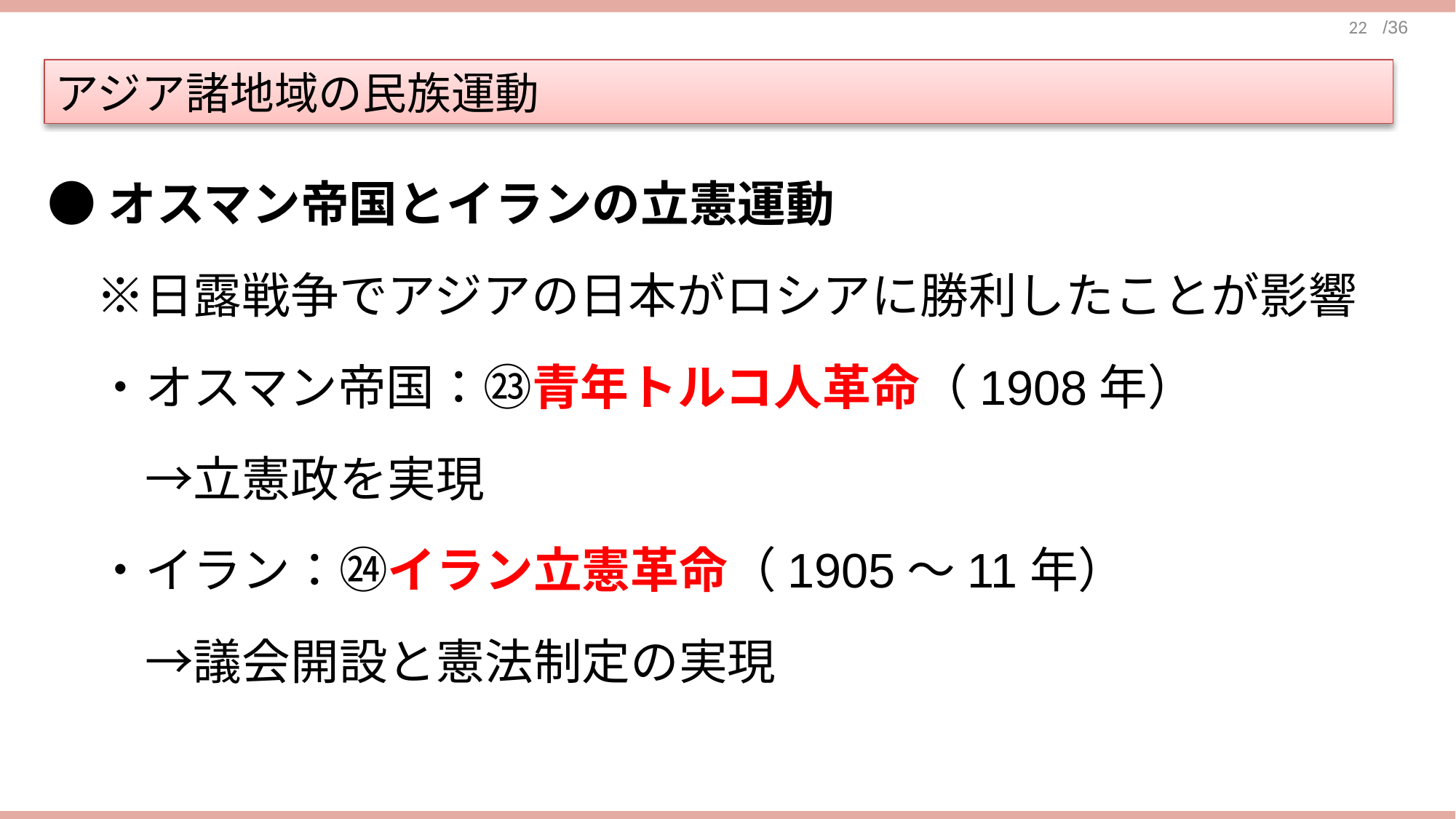

アジア諸地域の民族運動
●オスマン帝国とイランの立憲運動
　※日露戦争でアジアの日本がロシアに勝利したことが影響
　・オスマン帝国：㉓青年トルコ人革命（1908年）
　　→立憲政を実現
　・イラン：㉔イラン立憲革命（1905～11年）
　　→議会開設と憲法制定の実現